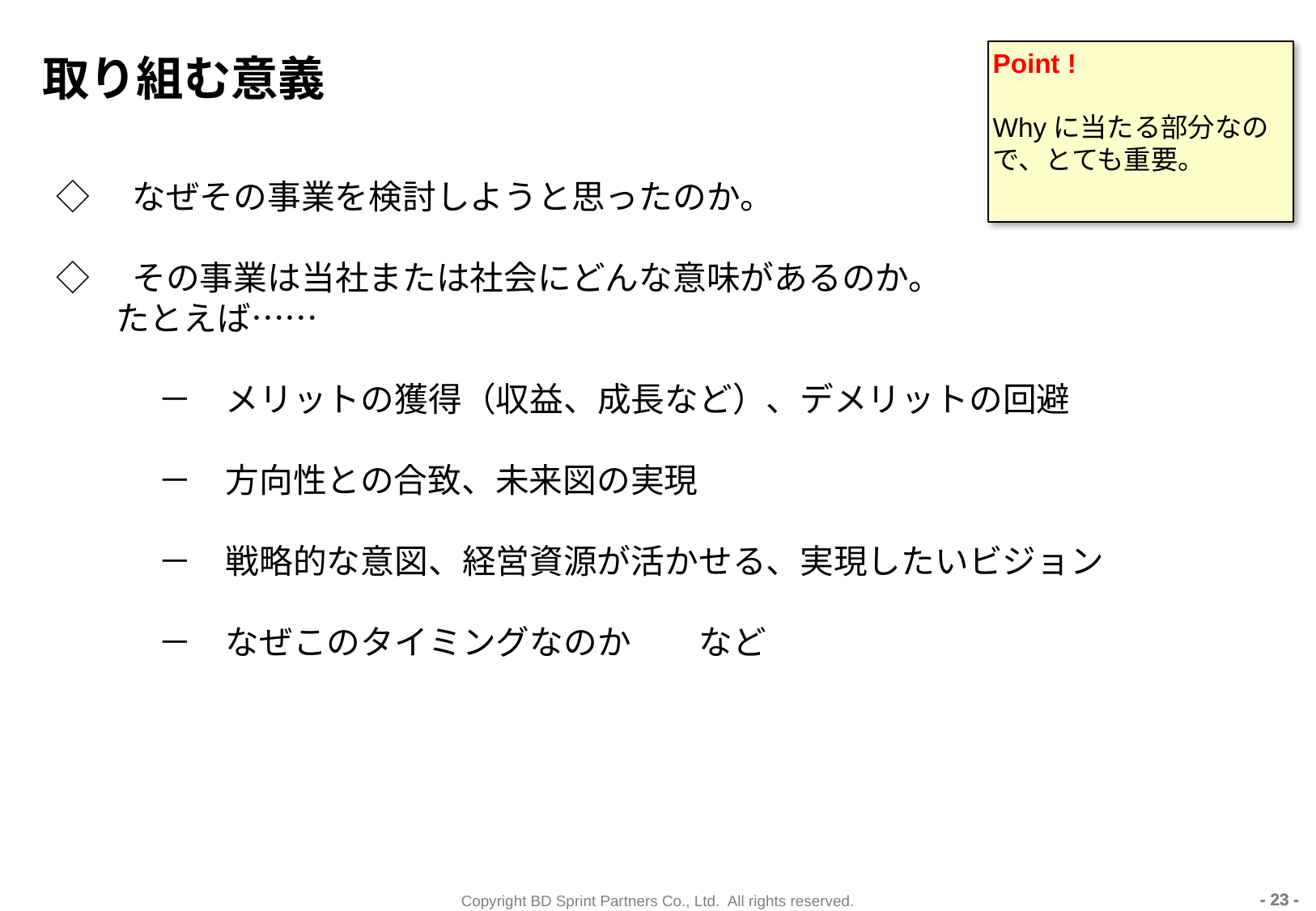

# 取り組む意義
Point !

Whyに当たる部分なので、とても重要。
◇　なぜその事業を検討しようと思ったのか。

◇　その事業は当社または社会にどんな意味があるのか。
たとえば……

　　　－　メリットの獲得（収益、成長など）、デメリットの回避

　　　－　方向性との合致、未来図の実現

　　　－　戦略的な意図、経営資源が活かせる、実現したいビジョン

　　　－　なぜこのタイミングなのか　　など